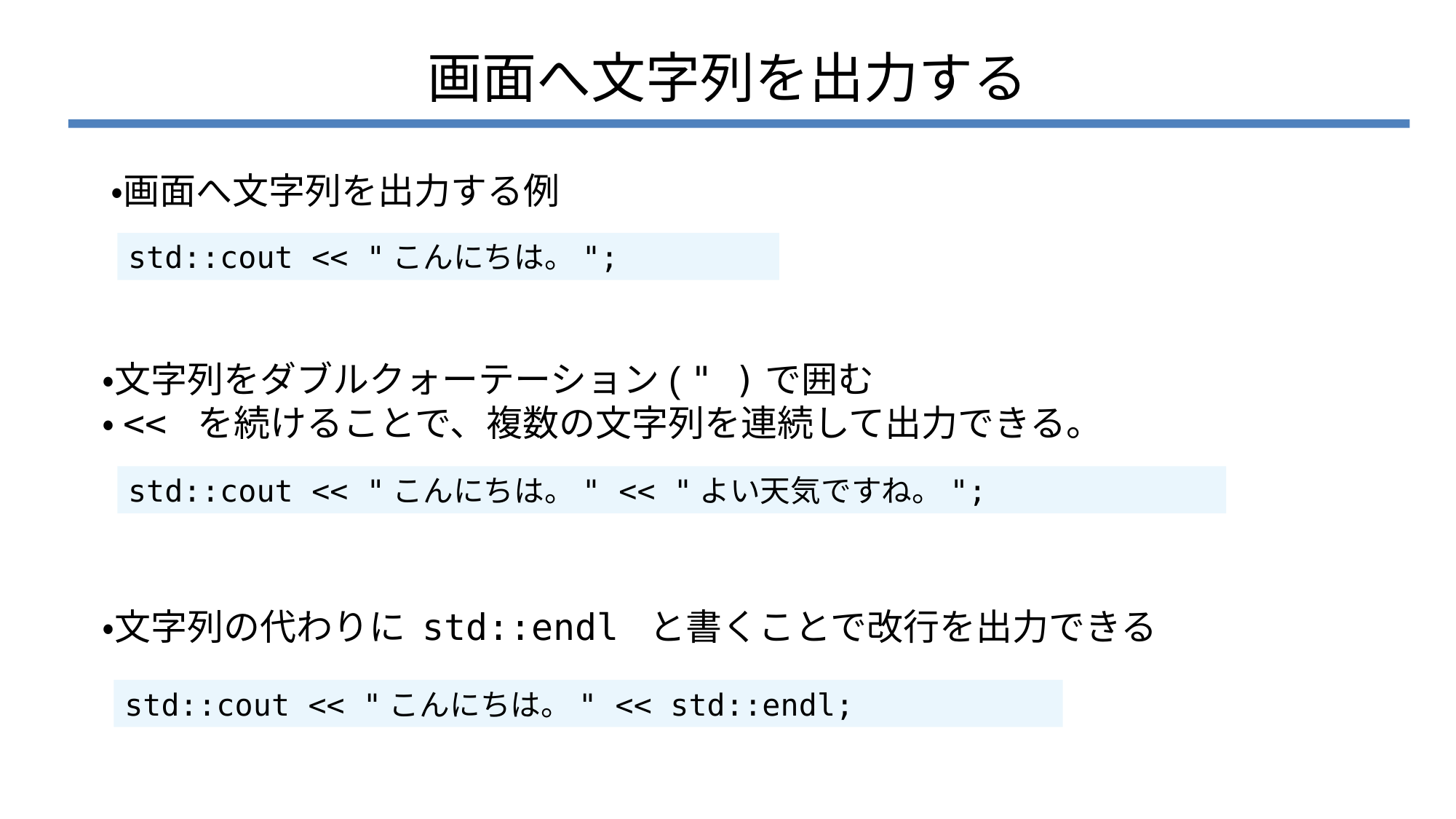

# 画面へ文字列を出力する
・画面へ文字列を出力する例
std::cout << "こんにちは。";
・文字列をダブルクォーテーション( " )で囲む
・<< を続けることで、複数の文字列を連続して出力できる。
std::cout << "こんにちは。" << "よい天気ですね。";
・文字列の代わりに std::endl と書くことで改行を出力できる
std::cout << "こんにちは。" << std::endl;